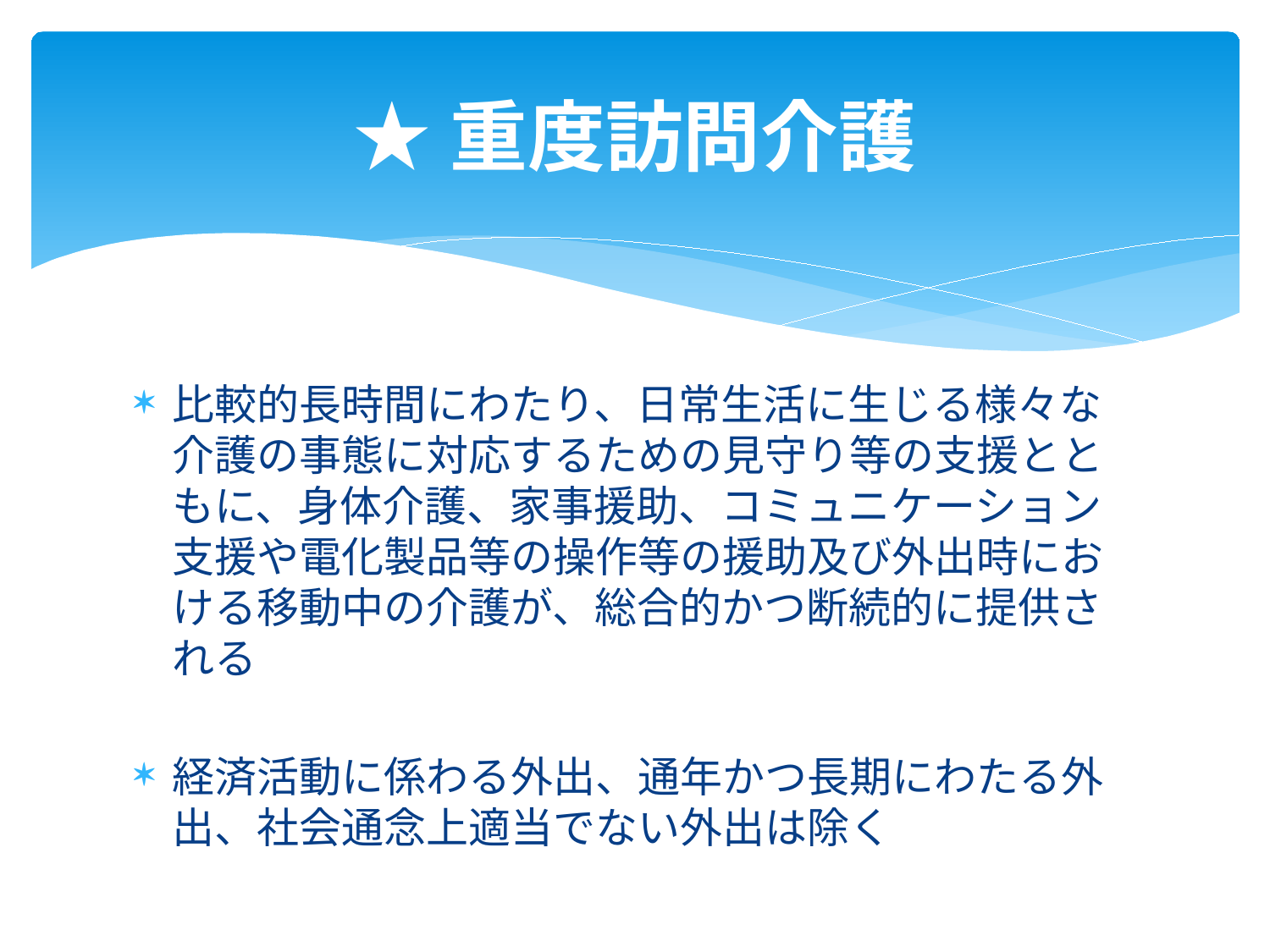

# ★重度訪問介護
比較的長時間にわたり、日常生活に生じる様々な介護の事態に対応するための見守り等の支援とともに、身体介護、家事援助、コミュニケーション支援や電化製品等の操作等の援助及び外出時における移動中の介護が、総合的かつ断続的に提供される

経済活動に係わる外出、通年かつ長期にわたる外出、社会通念上適当でない外出は除く